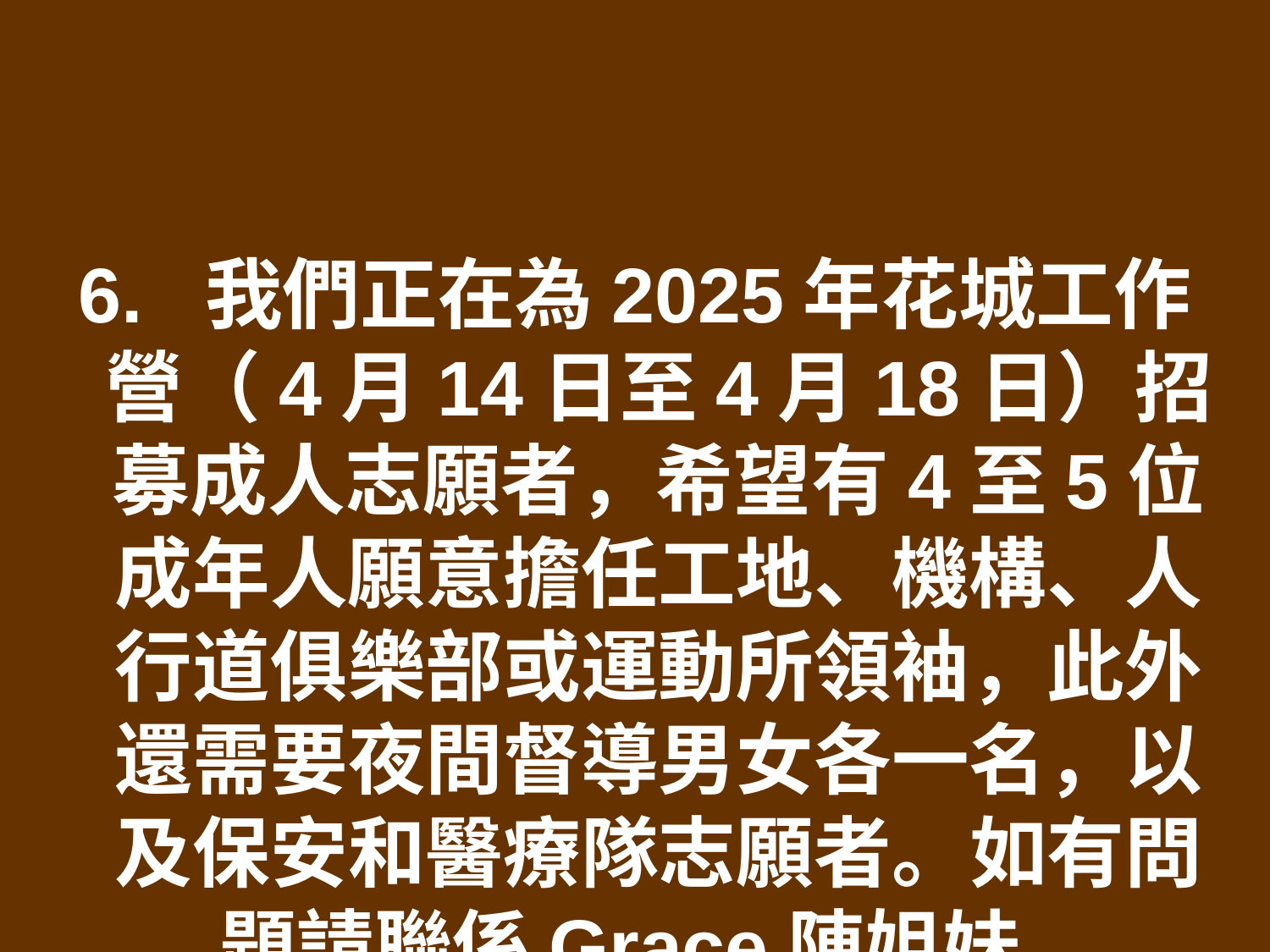

6.  我們正在為2025年花城工作營（4月14日至4月18日）招募成人志願者，希望有4至5位成年人願意擔任工地、機構、人行道俱樂部或運動所領袖，此外還需要夜間督導男女各一名，以及保安和醫療隊志願者。如有問題請聯係Grace陳姐妹。